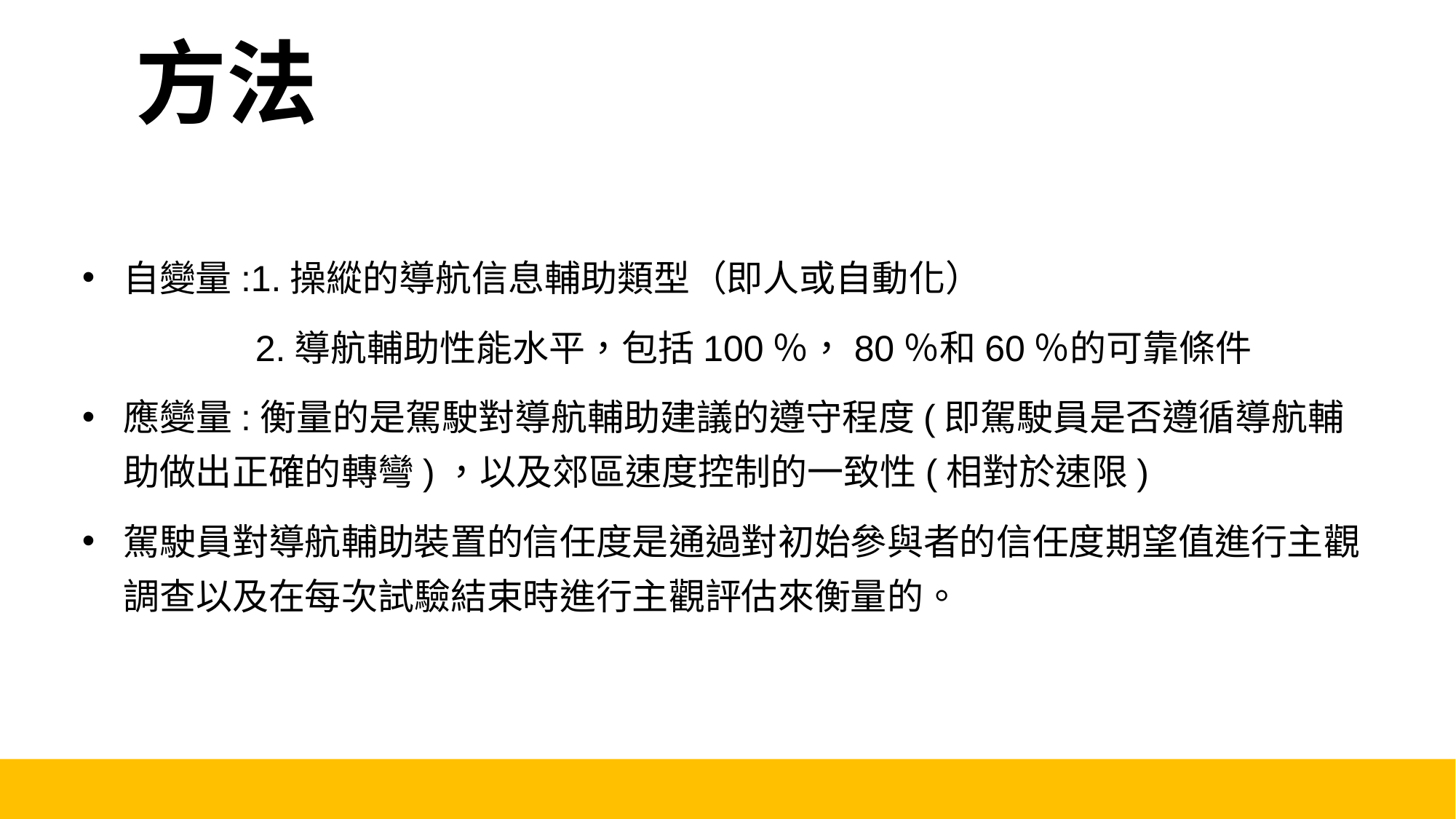

方法
自變量:1.操縱的導航信息輔助類型（即人或自動化）
                 2.導航輔助性能水平，包括100％，80％和60％的可靠條件
應變量:衡量的是駕駛對導航輔助建議的遵守程度(即駕駛員是否遵循導航輔助做出正確的轉彎)，以及郊區速度控制的一致性(相對於速限)
駕駛員對導航輔助裝置的信任度是通過對初始參與者的信任度期望值進行主觀調查以及在每次試驗結束時進行主觀評估來衡量的。

12